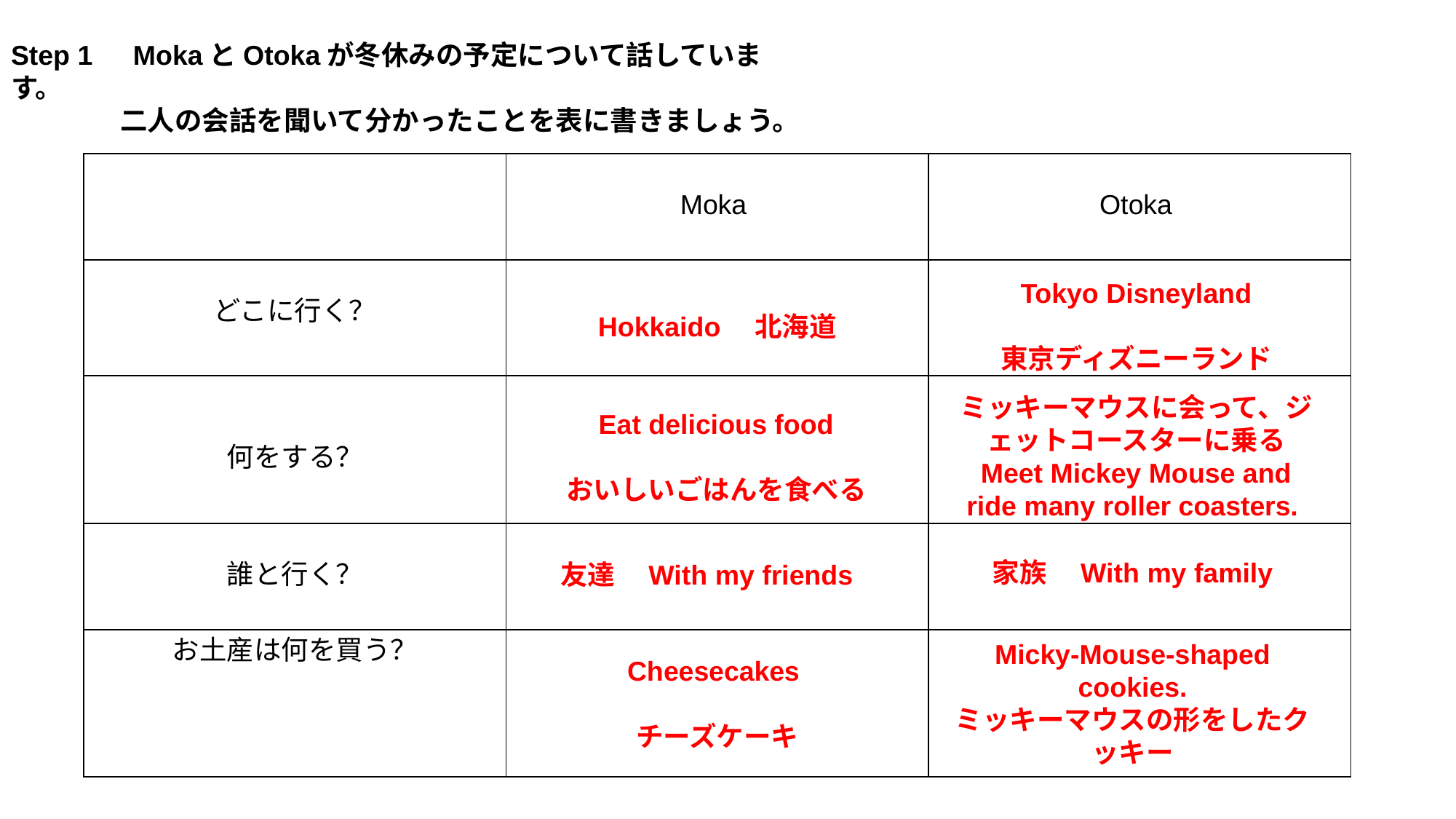

Step 1　MokaとOtokaが冬休みの予定について話しています。
　　　　二人の会話を聞いて分かったことを表に書きましょう。
|  | Moka | Otoka |
| --- | --- | --- |
| どこに行く？ |  |  |
| 何をする？ |  |  |
| 誰と行く？ |  |  |
| お土産は何を買う？ |  |  |
Tokyo Disneyland

東京ディズニーランド
Hokkaido　北海道
ミッキーマウスに会って、ジェットコースターに乗る
Meet Mickey Mouse and ride many roller coasters.
Eat delicious food

おいしいごはんを食べる
家族　With my family
友達　With my friends
Micky-Mouse-shaped cookies.
ミッキーマウスの形をしたクッキー
Cheesecakes

チーズケーキ